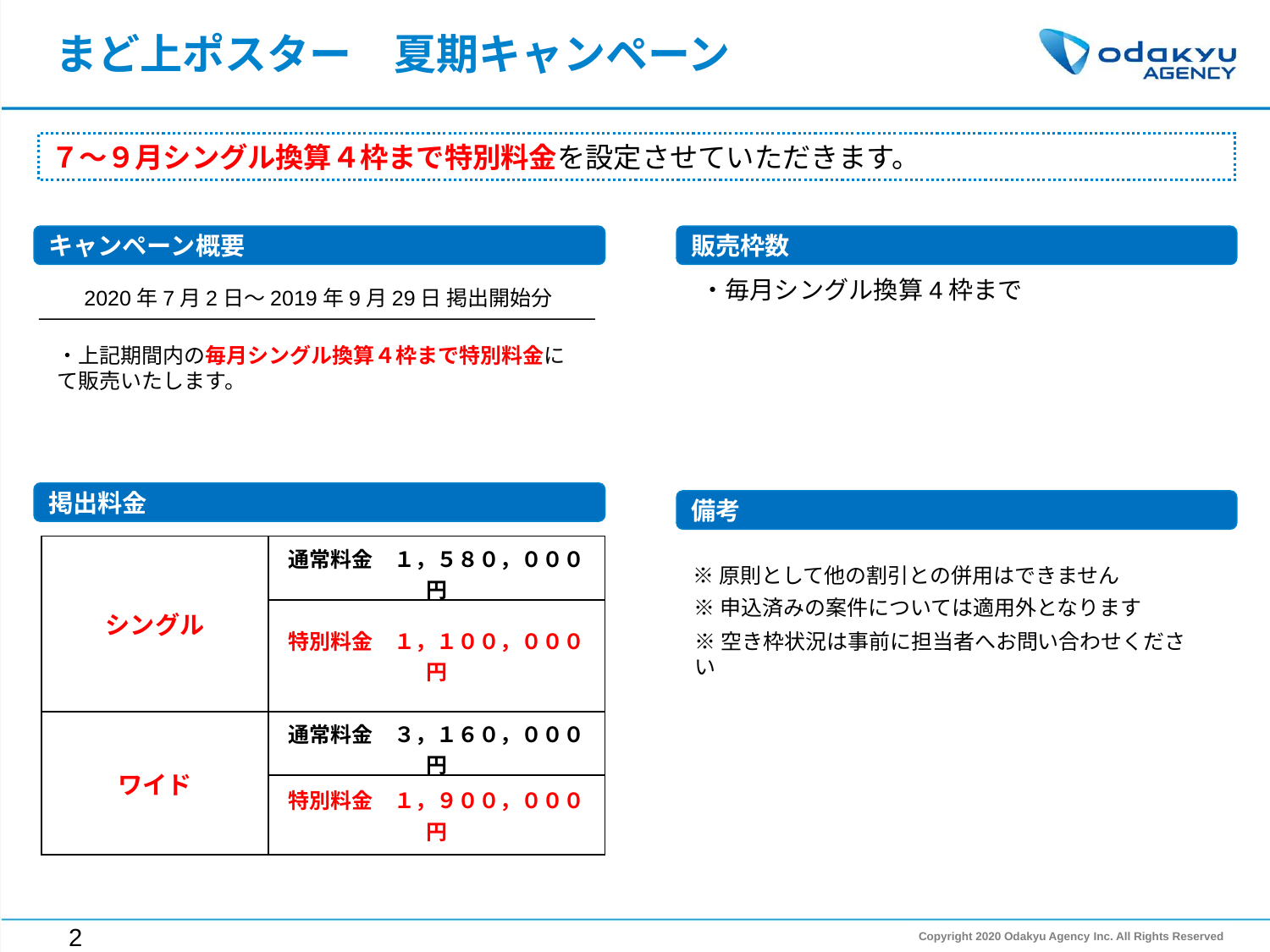

# まど上ポスター　夏期キャンペーン
７～９月シングル換算４枠まで特別料金を設定させていただきます。
キャンペーン概要
販売枠数
・毎月シングル換算4枠まで
2020年7月2日～2019年9月29日 掲出開始分

・上記期間内の毎月シングル換算４枠まで特別料金にて販売いたします。
掲出料金
備考
| シングル | 通常料金　１，５８０，０００円 |
| --- | --- |
|  | 特別料金　１，１００，０００円 |
| ワイド | 通常料金　３，１６０，０００円 |
|  | 特別料金　１，９００，０００円 |
※原則として他の割引との併用はできません
※申込済みの案件については適用外となります
※空き枠状況は事前に担当者へお問い合わせください
2